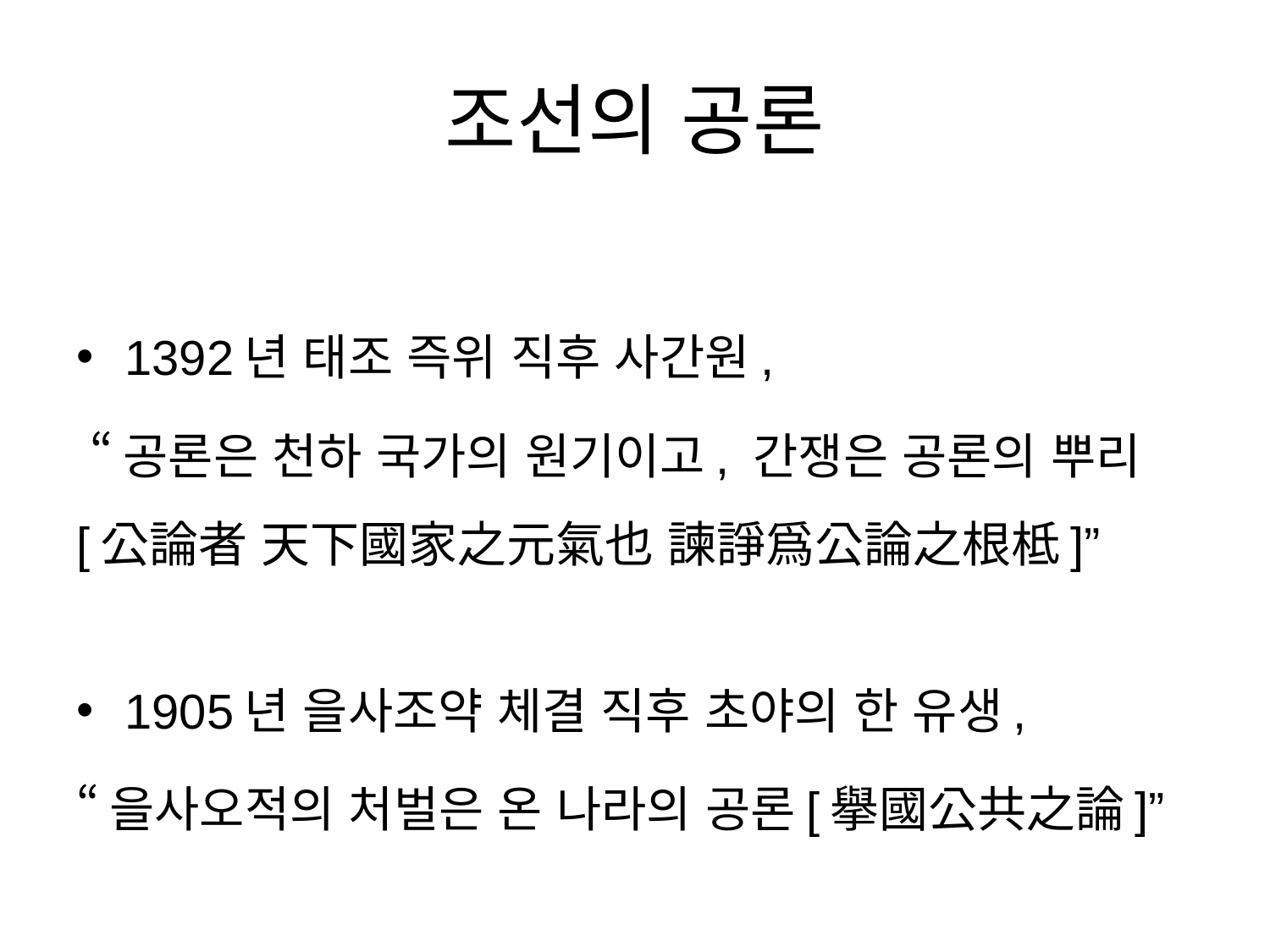

# 조선의 공론

1392년 태조 즉위 직후 사간원,
 “공론은 천하 국가의 원기이고, 간쟁은 공론의 뿌리[公論者 天下國家之元氣也 諫諍爲公論之根柢]”

1905년 을사조약 체결 직후 초야의 한 유생,
“을사오적의 처벌은 온 나라의 공론[擧國公共之論]”